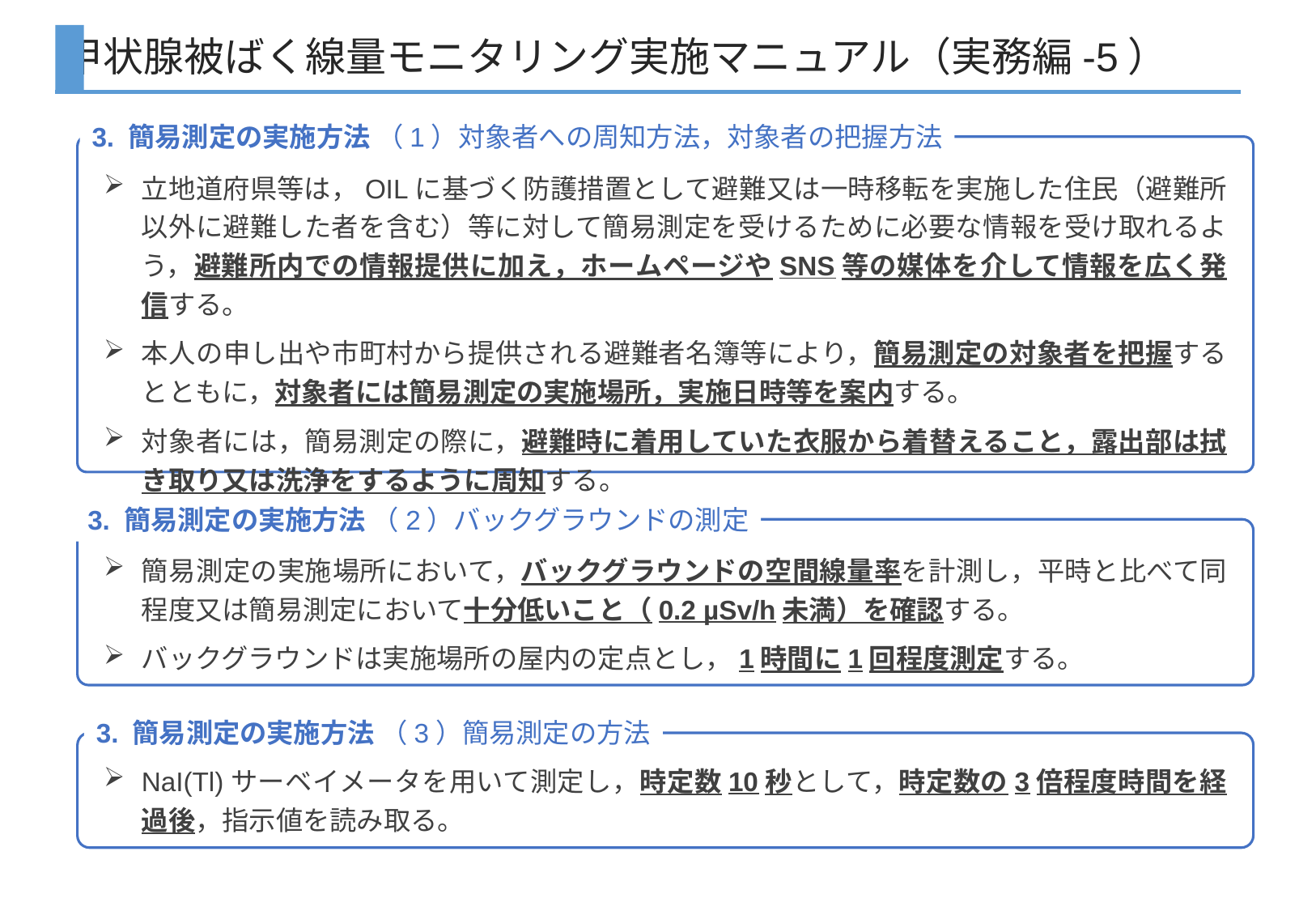

甲状腺被ばく線量モニタリング実施マニュアル（実務編-5）
3. 簡易測定の実施方法 （1）対象者への周知方法，対象者の把握方法

立地道府県等は，OILに基づく防護措置として避難又は一時移転を実施した住民（避難所以外に避難した者を含む）等に対して簡易測定を受けるために必要な情報を受け取れるよう，避難所内での情報提供に加え，ホームページやSNS等の媒体を介して情報を広く発信する。
本人の申し出や市町村から提供される避難者名簿等により，簡易測定の対象者を把握するとともに，対象者には簡易測定の実施場所，実施日時等を案内する。
対象者には，簡易測定の際に，避難時に着用していた衣服から着替えること，露出部は拭き取り又は洗浄をするように周知する。
3. 簡易測定の実施方法 （2）バックグラウンドの測定

簡易測定の実施場所において，バックグラウンドの空間線量率を計測し，平時と比べて同程度又は簡易測定において十分低いこと（0.2 µSv/h未満）を確認する。
バックグラウンドは実施場所の屋内の定点とし，1時間に1回程度測定する。
3. 簡易測定の実施方法 （3）簡易測定の方法

NaI(Tl)サーベイメータを用いて測定し，時定数10秒として，時定数の3倍程度時間を経過後，指示値を読み取る。